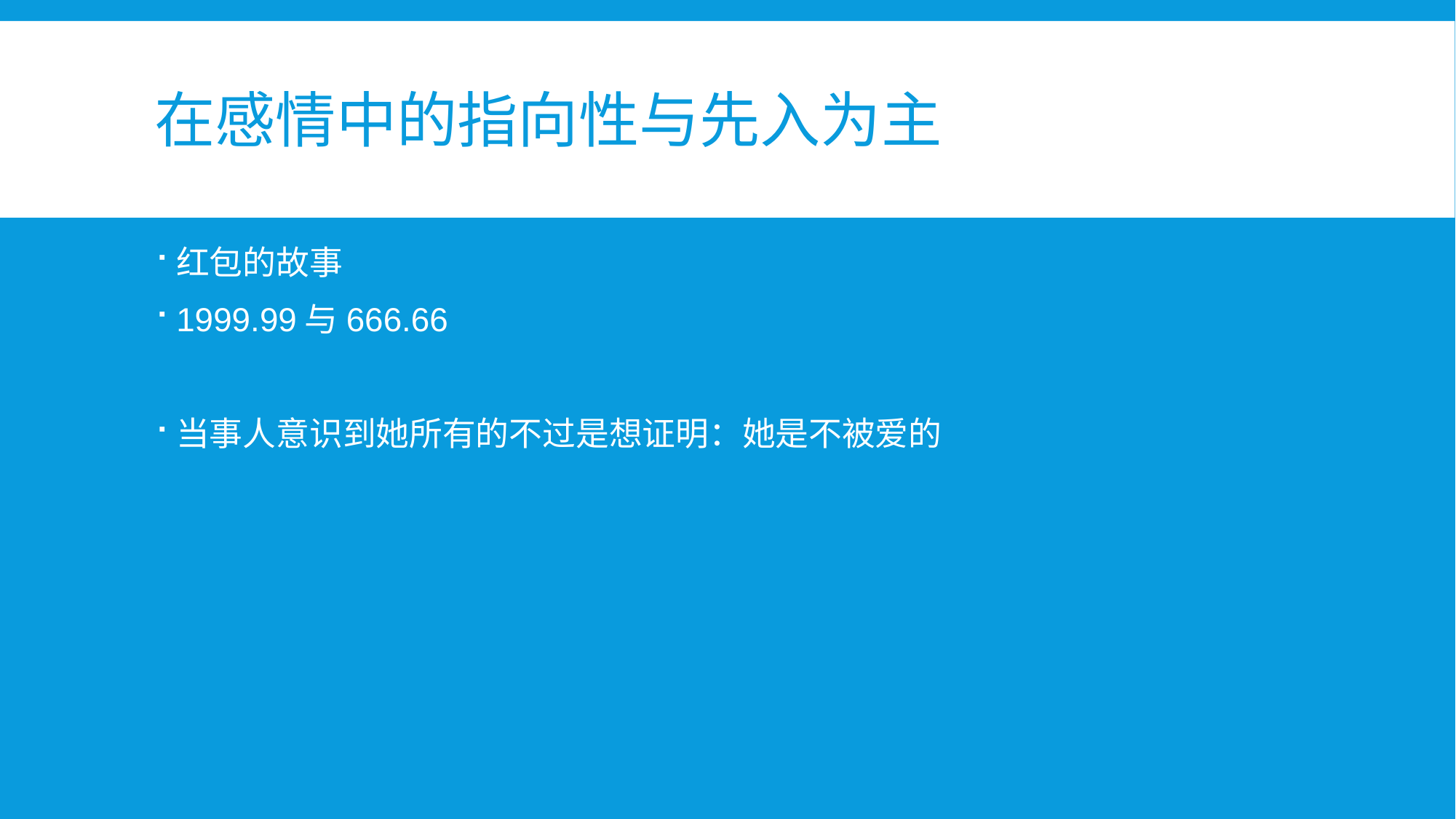

# 在感情中的指向性与先入为主
红包的故事
1999.99与666.66

当事人意识到她所有的不过是想证明：她是不被爱的